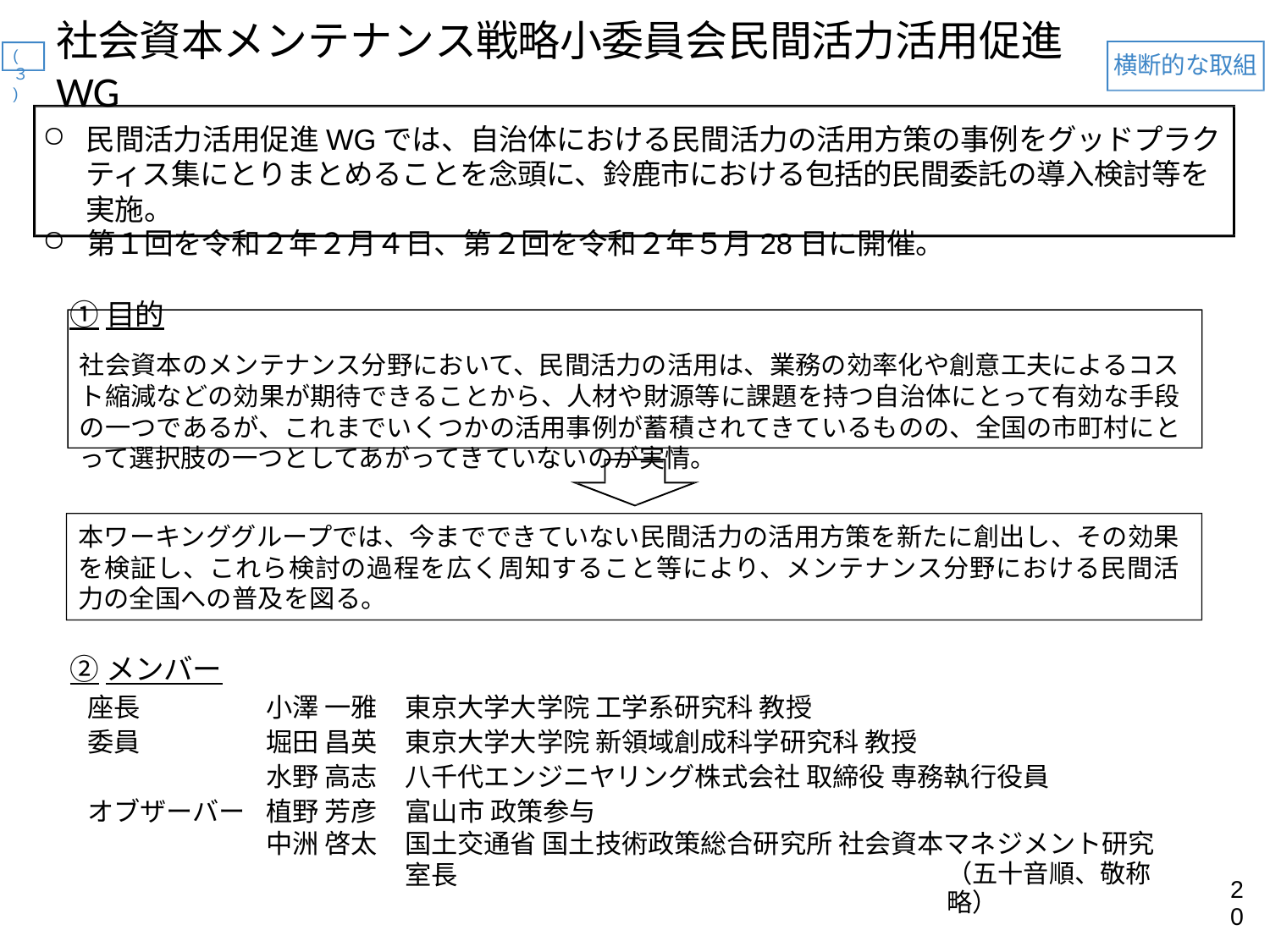

# 社会資本メンテナンス戦略小委員会民間活力活用促進WG

(３)
横断的な取組

民間活力活用促進WGでは、自治体における民間活力の活用方策の事例をグッドプラクティス集にとりまとめることを念頭に、鈴鹿市における包括的民間委託の導入検討等を実施。
第１回を令和２年２月４日、第２回を令和２年５月28日に開催。

①目的
社会資本のメンテナンス分野において、民間活力の活用は、業務の効率化や創意工夫によるコスト縮減などの効果が期待できることから、人材や財源等に課題を持つ自治体にとって有効な手段の一つであるが、これまでいくつかの活用事例が蓄積されてきているものの、全国の市町村にとって選択肢の一つとしてあがってきていないのが実情。

本ワーキンググループでは、今までできていない民間活力の活用方策を新たに創出し、その効果を検証し、これら検討の過程を広く周知すること等により、メンテナンス分野における民間活力の全国への普及を図る。

②メンバー
| 座長 | 小澤 一雅 | 東京大学大学院 工学系研究科 教授 |
| --- | --- | --- |
| 委員 | 堀田 昌英 | 東京大学大学院 新領域創成科学研究科 教授 |
|  | 水野 高志 | 八千代エンジニヤリング株式会社 取締役 専務執行役員 |
| オブザーバー | 植野 芳彦 | 富山市 政策参与 |
|  | 中洲 啓太 | 国土交通省 国土技術政策総合研究所 社会資本マネジメント研究室長 |
（五十音順、敬称略）
20